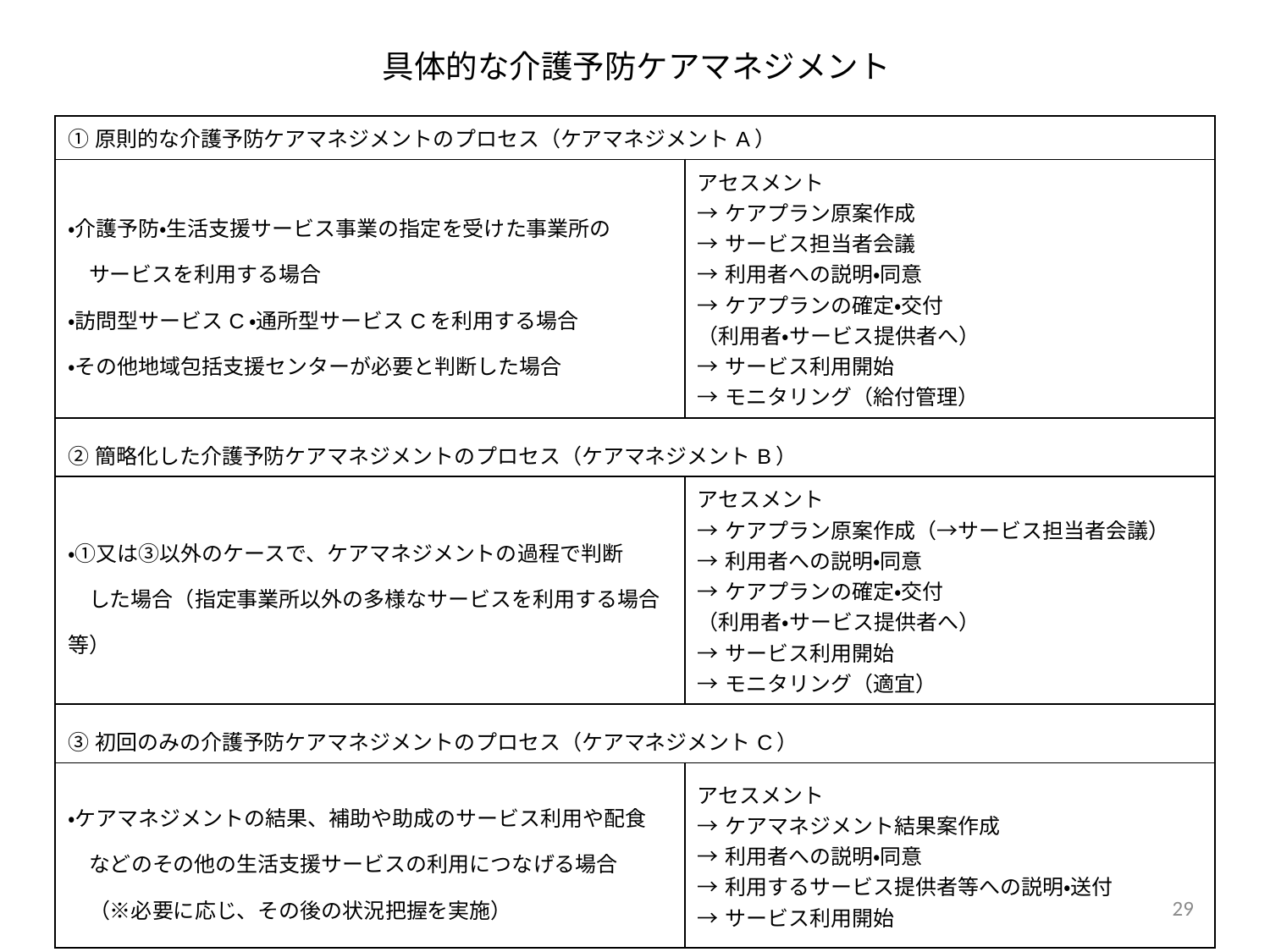

# 具体的な介護予防ケアマネジメント
| ①原則的な介護予防ケアマネジメントのプロセス（ケアマネジメントA） |  |
| --- | --- |
| ・介護予防・生活支援サービス事業の指定を受けた事業所の 　サービスを利用する場合 ・訪問型サービスC・通所型サービスCを利用する場合 ・その他地域包括支援センターが必要と判断した場合 | アセスメント →ケアプラン原案作成 →サービス担当者会議 →利用者への説明・同意 →ケアプランの確定・交付 （利用者・サービス提供者へ） →サービス利用開始 →モニタリング（給付管理） |
| ②簡略化した介護予防ケアマネジメントのプロセス（ケアマネジメントB） |  |
| ・①又は③以外のケースで、ケアマネジメントの過程で判断 　した場合（指定事業所以外の多様なサービスを利用する場合等） | アセスメント →ケアプラン原案作成（→サービス担当者会議） →利用者への説明・同意 →ケアプランの確定・交付 （利用者・サービス提供者へ） →サービス利用開始 →モニタリング（適宜） |
| ③初回のみの介護予防ケアマネジメントのプロセス（ケアマネジメントC） |  |
| ・ケアマネジメントの結果、補助や助成のサービス利用や配食 　などのその他の生活支援サービスの利用につなげる場合 　（※必要に応じ、その後の状況把握を実施） | アセスメント →ケアマネジメント結果案作成 →利用者への説明・同意 →利用するサービス提供者等への説明・送付 →サービス利用開始 |
29